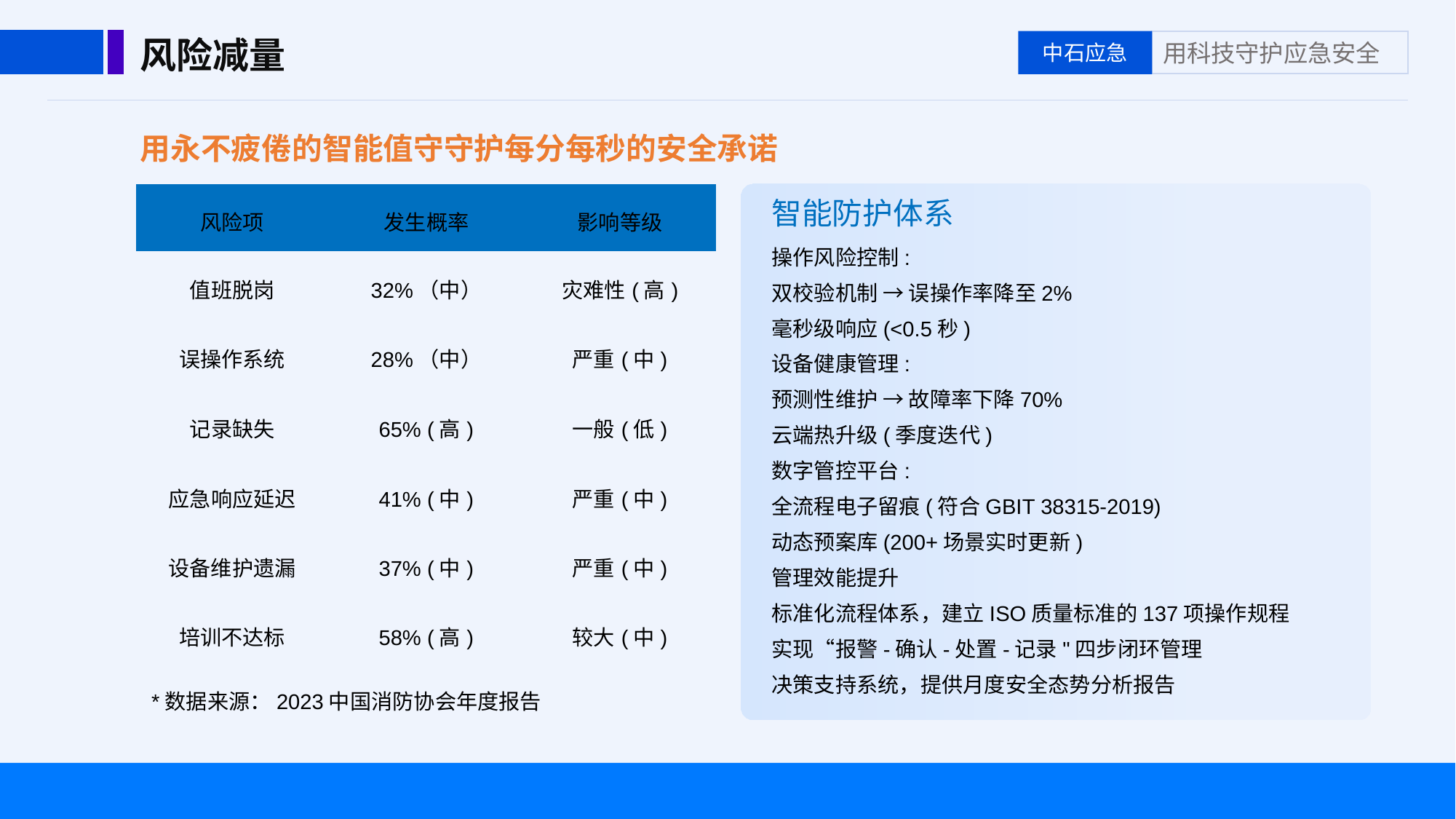

风险减量
用永不疲倦的智能值守守护每分每秒的安全承诺
| 风险项 | 发生概率 | 影响等级 |
| --- | --- | --- |
| 值班脱岗 | 32%（中） | 灾难性(高) |
| 误操作系统 | 28%（中） | 严重(中) |
| 记录缺失 | 65% (高) | 一般(低) |
| 应急响应延迟 | 41% (中) | 严重(中) |
| 设备维护遗漏 | 37% (中) | 严重(中) |
| 培训不达标 | 58% (高) | 较大(中) |

智能防护体系
操作风险控制:
双校验机制 → 误操作率降至2%
毫秒级响应(<0.5秒)
设备健康管理:
预测性维护 → 故障率下降70%
云端热升级(季度迭代)
数字管控平台:
全流程电子留痕(符合GBIT 38315-2019)
动态预案库(200+场景实时更新)
管理效能提升
标准化流程体系，建立ISO质量标准的137项操作规程
实现“报警-确认-处置-记录"四步闭环管理
决策支持系统，提供月度安全态势分析报告
*数据来源：2023中国消防协会年度报告